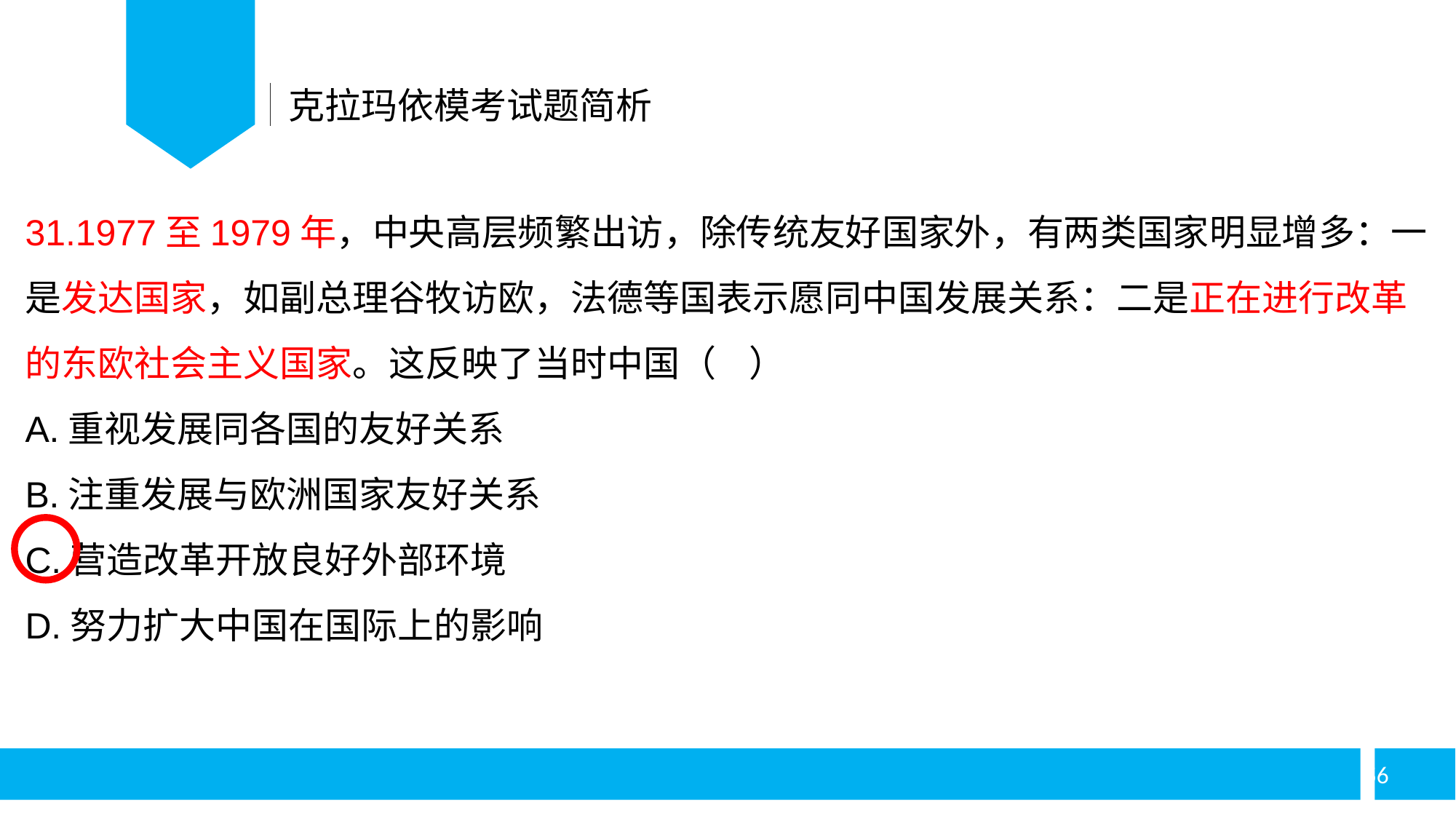

克拉玛依模考试题简析
31.1977至1979年，中央高层频繁出访，除传统友好国家外，有两类国家明显增多：一是发达国家，如副总理谷牧访欧，法德等国表示愿同中国发展关系：二是正在进行改革的东欧社会主义国家。这反映了当时中国（    ）
A.重视发展同各国的友好关系
B.注重发展与欧洲国家友好关系
C.营造改革开放良好外部环境
D.努力扩大中国在国际上的影响